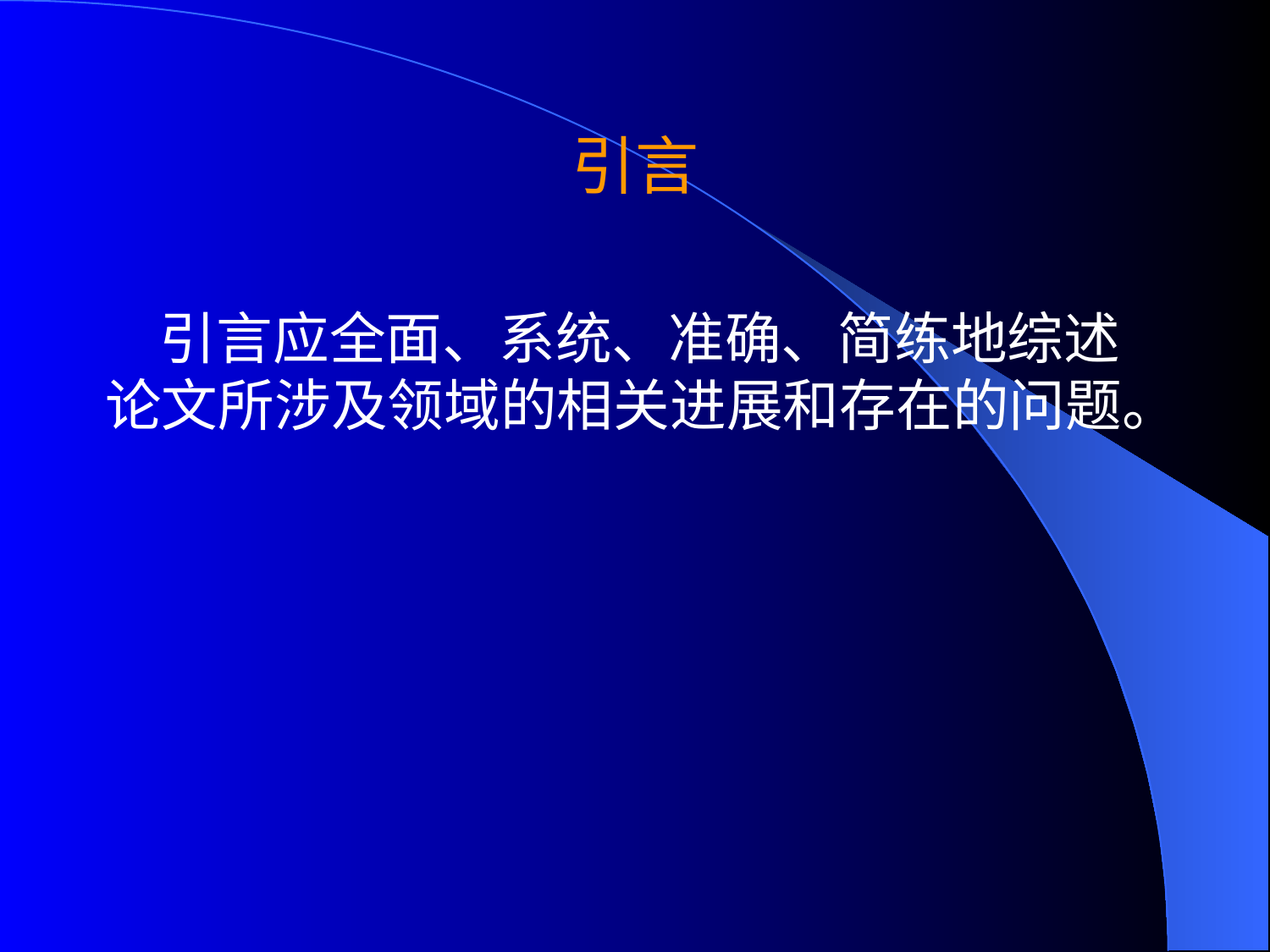

# 引言
       引言应全面、系统、准确、简练地综述论文所涉及领域的相关进展和存在的问题。